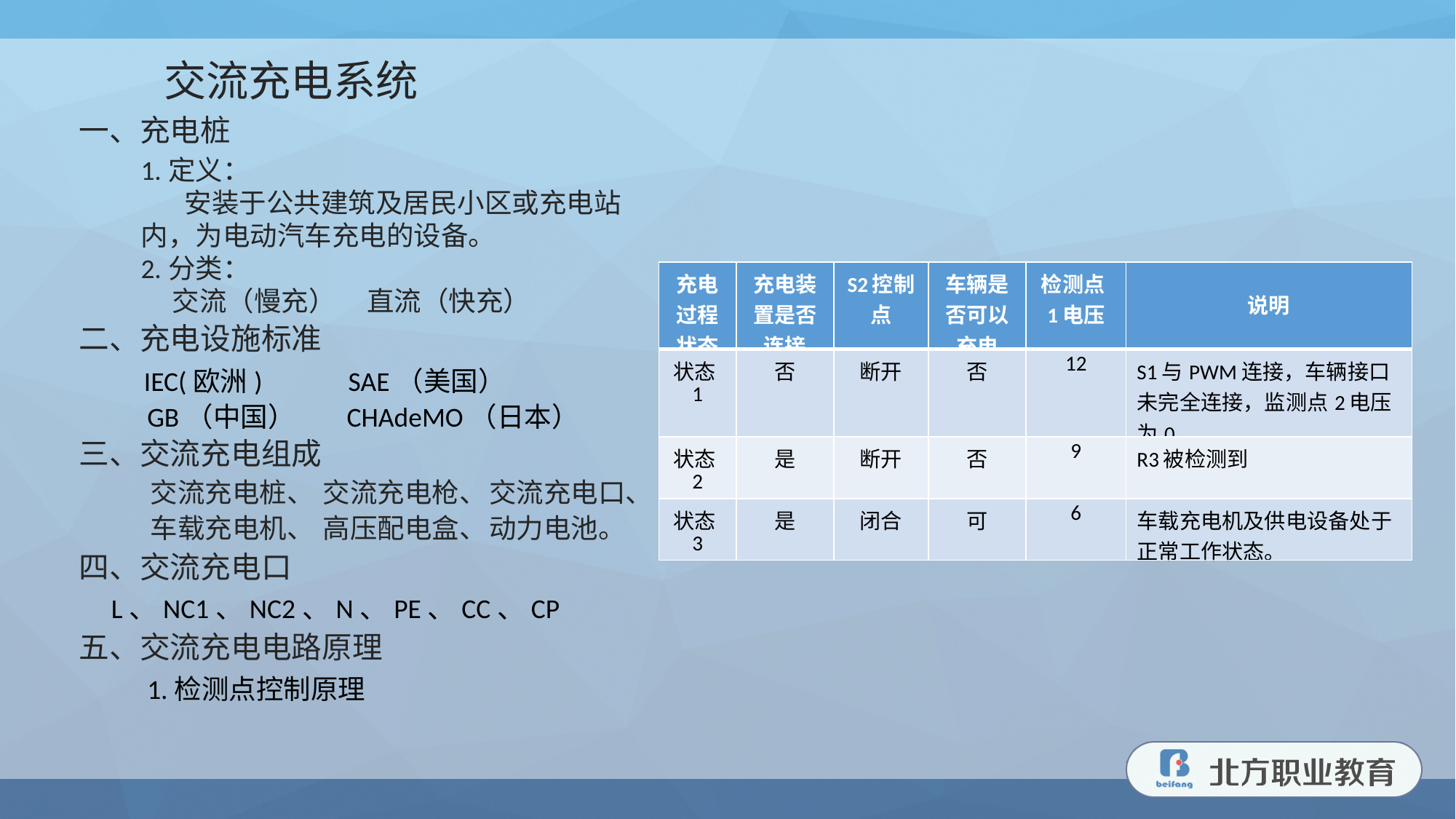

交流充电系统
一、充电桩
1.定义：
      安装于公共建筑及居民小区或充电站内，为电动汽车充电的设备。
2.分类：
    交流（慢充）     直流（快充）
| 充电过程状态 | 充电装置是否连接 | S2控制点 | 车辆是否可以充电 | 检测点1电压 | 说明 |
| --- | --- | --- | --- | --- | --- |
| 状态1 | 否 | 断开 | 否 | 12 | S1与PWM连接，车辆接口未完全连接，监测点2电压为0。 |
| 状态2 | 是 | 断开 | 否 | 9 | R3被检测到 |
| 状态3 | 是 | 闭合 | 可 | 6 | 车载充电机及供电设备处于正常工作状态。 |
二、充电设施标准
IEC(欧洲)
SAE（美国）
GB（中国）
CHAdeMO（日本）
三、交流充电组成
交流充电桩、
交流充电枪、
交流充电口、
车载充电机、
高压配电盒、
动力电池。
四、交流充电口
L、NC1、NC2、N、PE、CC、CP
五、交流充电电路原理
1.检测点控制原理